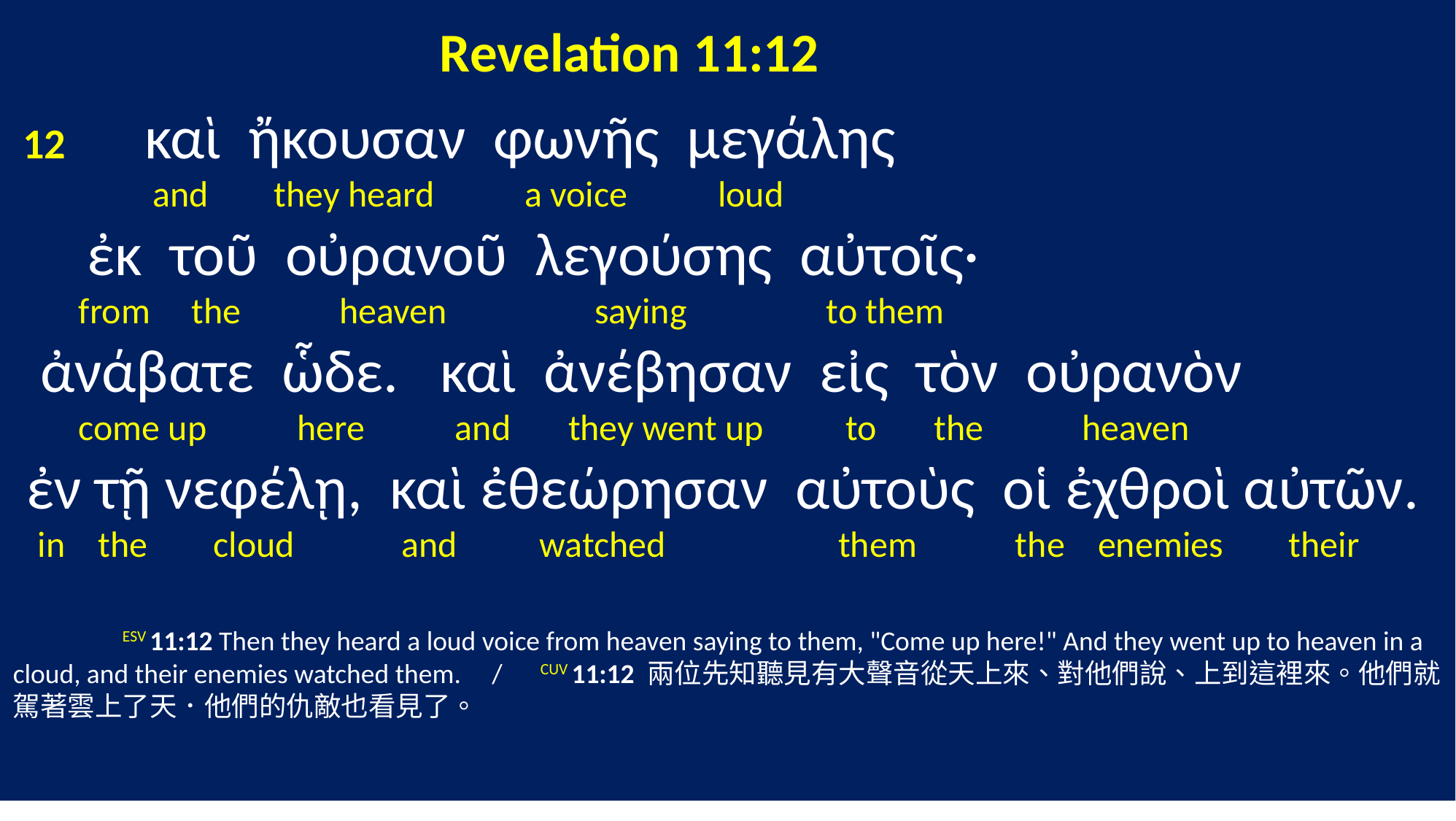

Revelation 11:12

 12      καὶ  ἤκουσαν  φωνῆς  μεγάλης
                 and        they heard           a voice           loud
      ἐκ  τοῦ  οὐρανοῦ  λεγούσης  αὐτοῖς·
        from     the            heaven                  saying                 to them
  ἀνάβατε  ὧδε.   καὶ  ἀνέβησαν  εἰς  τὸν  οὐρανὸν
        come up           here           and       they went up          to       the            heaven
 ἐν τῇ νεφέλῃ,  καὶ ἐθεώρησαν  αὐτοὺς  οἱ ἐχθροὶ αὐτῶν.
   in    the        cloud             and          watched                     them            the    enemies        their

	ESV 11:12 Then they heard a loud voice from heaven saying to them, "Come up here!" And they went up to heaven in a cloud, and their enemies watched them.     /      CUV 11:12 兩位先知聽見有大聲音從天上來、對他們說、上到這裡來。他們就駕著雲上了天．他們的仇敵也看見了。